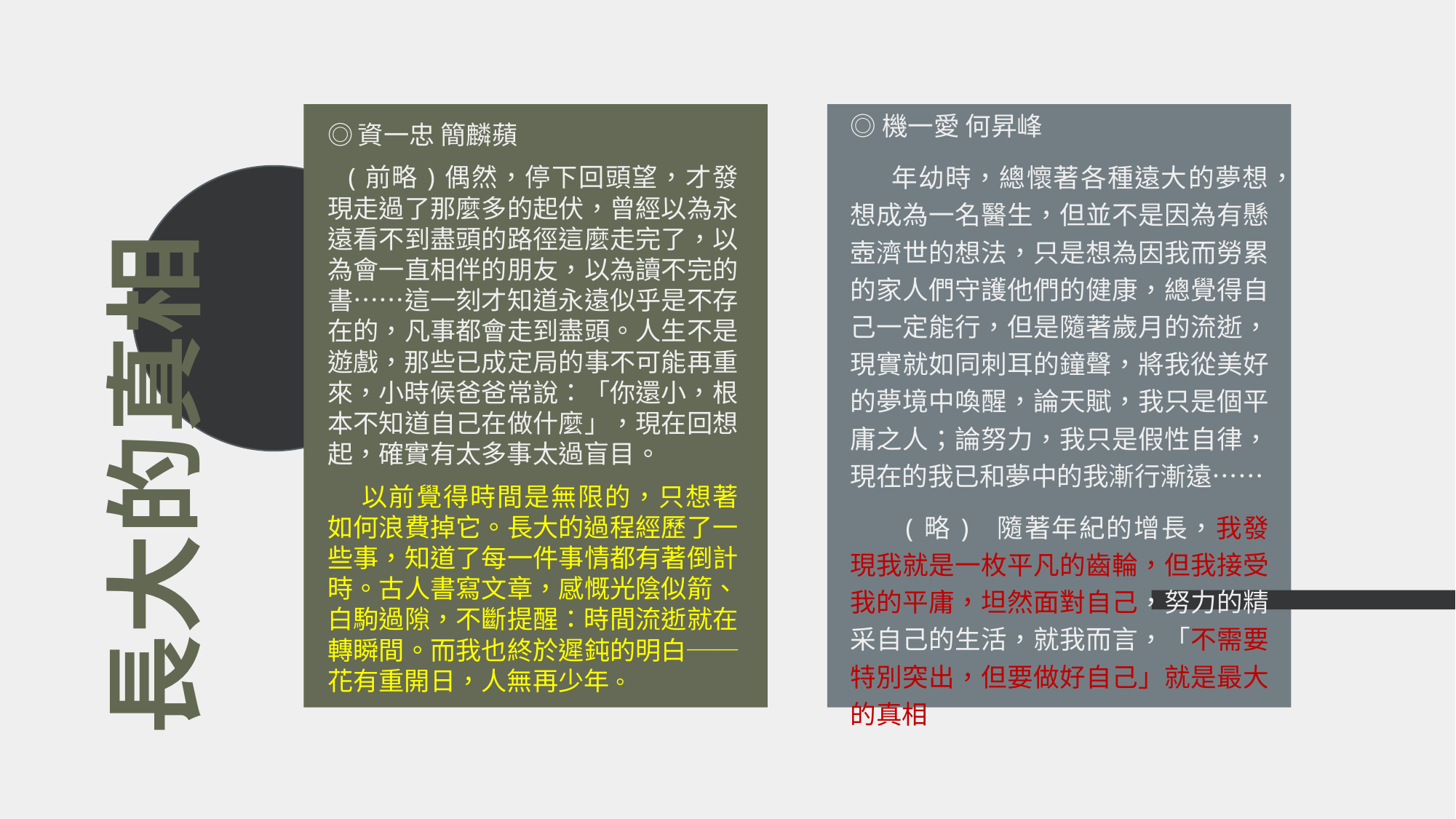

◎機一愛 何昇峰
     年幼時，總懷著各種遠大的夢想，想成為一名醫生，但並不是因為有懸壺濟世的想法，只是想為因我而勞累的家人們守護他們的健康，總覺得自己一定能行，但是隨著歲月的流逝，現實就如同刺耳的鐘聲，將我從美好的夢境中喚醒，論天賦，我只是個平庸之人；論努力，我只是假性自律，現在的我已和夢中的我漸行漸遠……
   (略) 隨著年紀的增長，我發現我就是一枚平凡的齒輪，但我接受我的平庸，坦然面對自己，努力的精采自己的生活，就我而言，「不需要特別突出，但要做好自己」就是最大的真相。
◎資一忠 簡麟蘋
 (前略)偶然，停下回頭望，才發現走過了那麼多的起伏，曾經以為永遠看不到盡頭的路徑這麼走完了，以為會一直相伴的朋友，以為讀不完的書……這一刻才知道永遠似乎是不存在的，凡事都會走到盡頭。人生不是遊戲，那些已成定局的事不可能再重來，小時候爸爸常說：「你還小，根本不知道自己在做什麼」，現在回想起，確實有太多事太過盲目。
    以前覺得時間是無限的，只想著如何浪費掉它。長大的過程經歷了一些事，知道了每一件事情都有著倒計時。古人書寫文章，感慨光陰似箭、白駒過隙，不斷提醒：時間流逝就在轉瞬間。而我也終於遲鈍的明白──花有重開日，人無再少年。
# 長大的真相